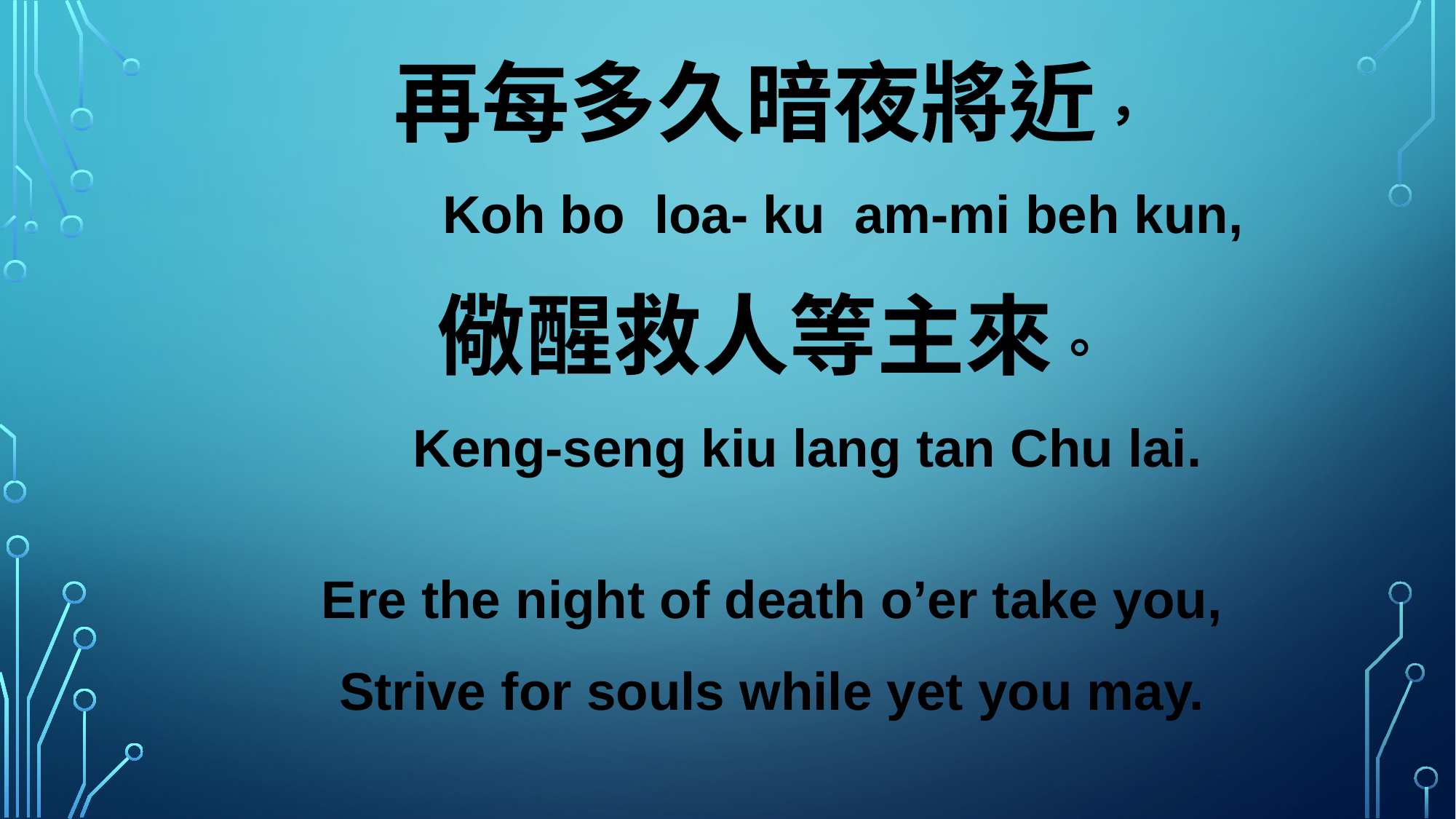

再每多久暗夜將近，
             Koh bo  loa- ku  am-mi beh kun,
儆醒救人等主來。
           Keng-seng kiu lang tan Chu lai.

Ere the night of death o’er take you,
Strive for souls while yet you may.